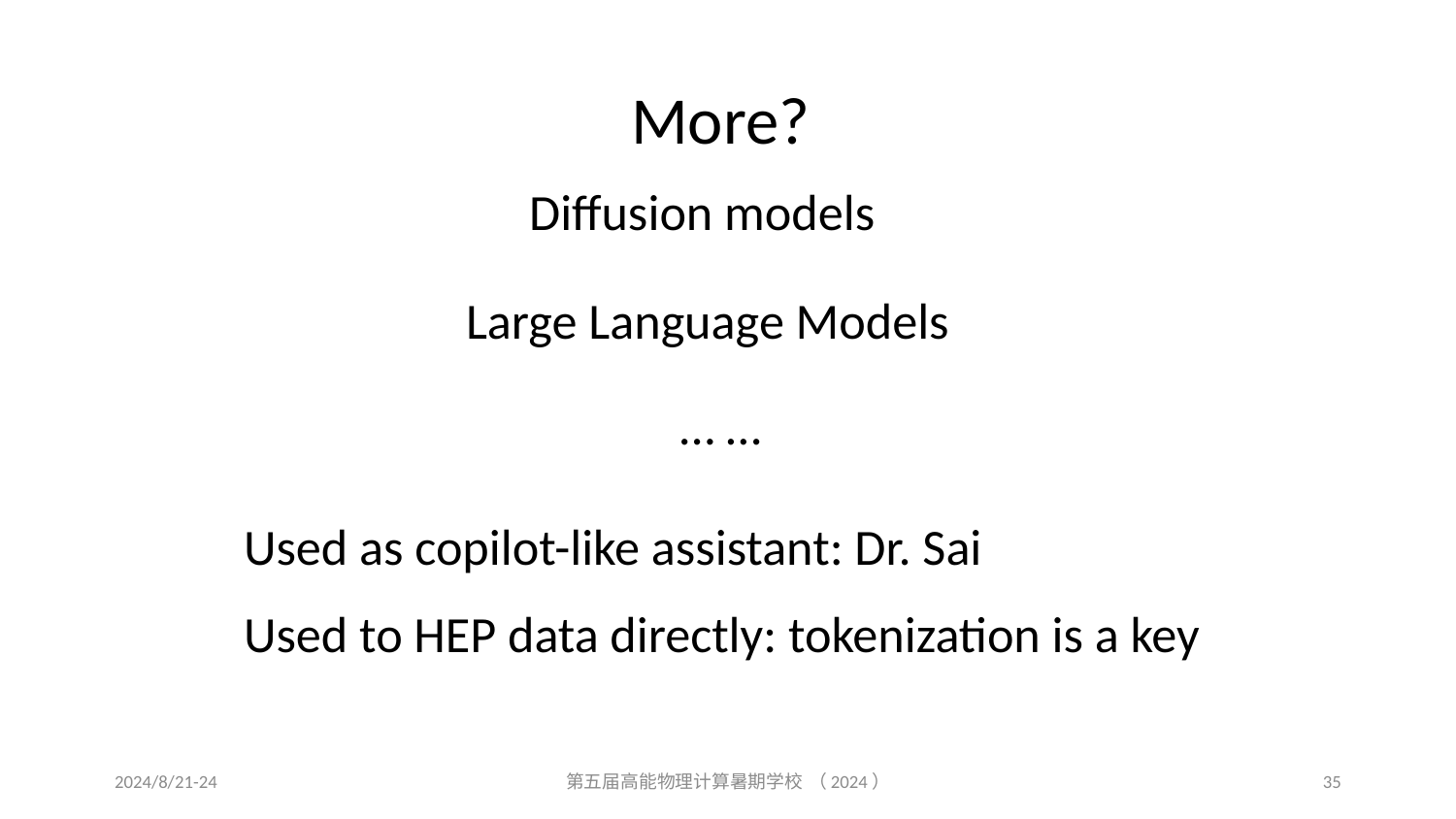

More?
Diffusion models
Large Language Models
… …
Used as copilot-like assistant: Dr. Sai
Used to HEP data directly: tokenization is a key
2024/8/21-24
第五届高能物理计算暑期学校 （2024）
35